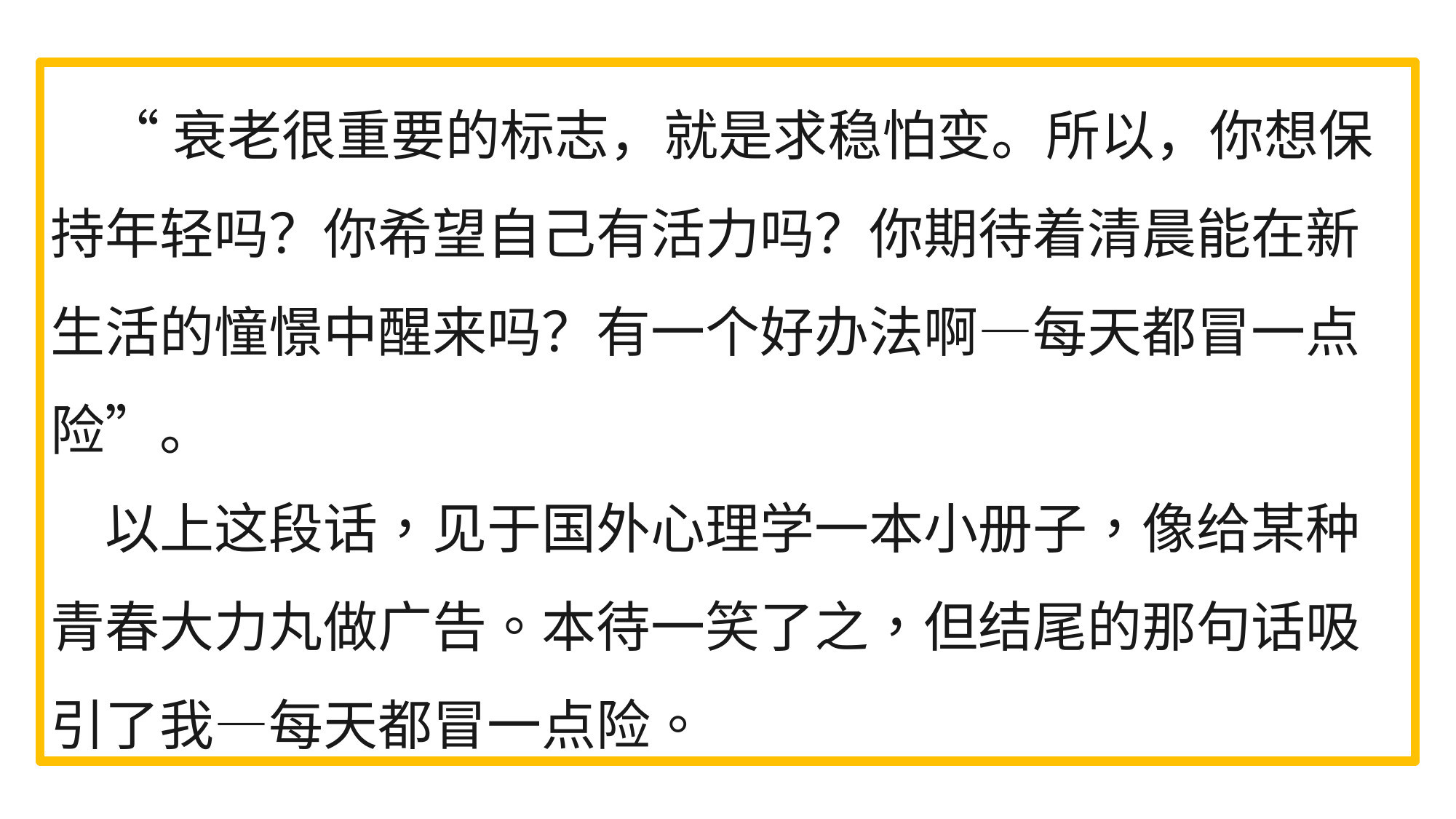

“衰老很重要的标志，就是求稳怕变。所以，你想保持年轻吗？你希望自己有活力吗？你期待着清晨能在新生活的憧憬中醒来吗？有一个好办法啊—每天都冒一点险”。
以上这段话，见于国外心理学一本小册子，像给某种青春大力丸做广告。本待一笑了之，但结尾的那句话吸引了我—每天都冒一点险。